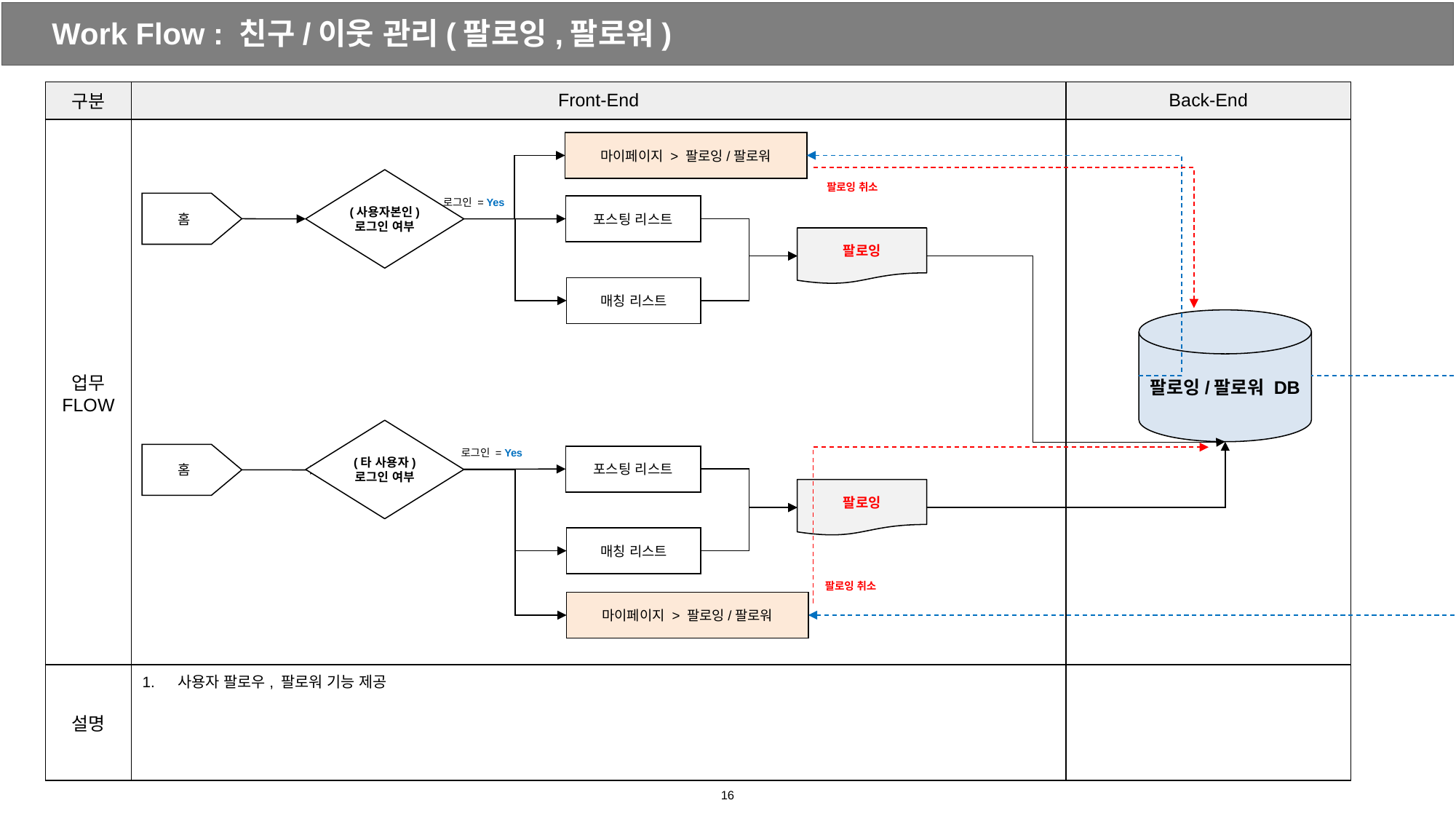

Work Flow : 친구/이웃 관리(팔로잉,팔로워)
| 구분 | Front-End | Back-End |
| --- | --- | --- |
| 업무 FLOW |  |  |
| 설명 | 사용자 팔로우, 팔로워 기능 제공 |  |
마이페이지 > 팔로잉/팔로워
(사용자본인)
로그인 여부
팔로잉 취소
로그인 = Yes
홈
포스팅 리스트
팔로잉
매칭 리스트
팔로잉/팔로워 DB
(타 사용자)
로그인 여부
로그인 = Yes
홈
포스팅 리스트
팔로잉
매칭 리스트
팔로잉 취소
마이페이지 > 팔로잉/팔로워
16